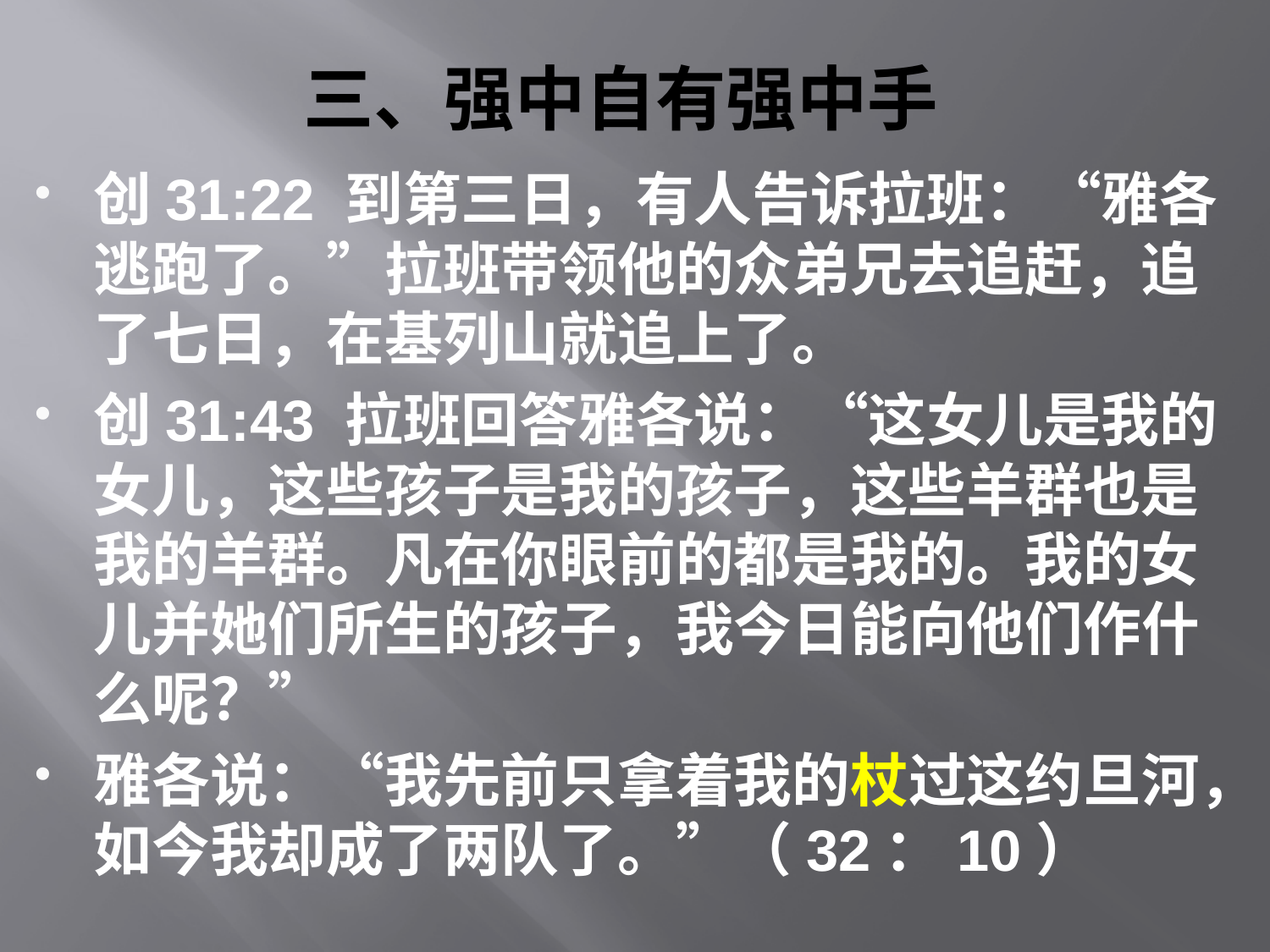

# 三、强中自有强中手
创31:22 到第三日，有人告诉拉班：“雅各逃跑了。”拉班带领他的众弟兄去追赶，追了七日，在基列山就追上了。
创31:43 拉班回答雅各说：“这女儿是我的女儿，这些孩子是我的孩子，这些羊群也是我的羊群。凡在你眼前的都是我的。我的女儿并她们所生的孩子，我今日能向他们作什么呢？”
雅各说：“我先前只拿着我的杖过这约旦河，如今我却成了两队了。”（32：10）